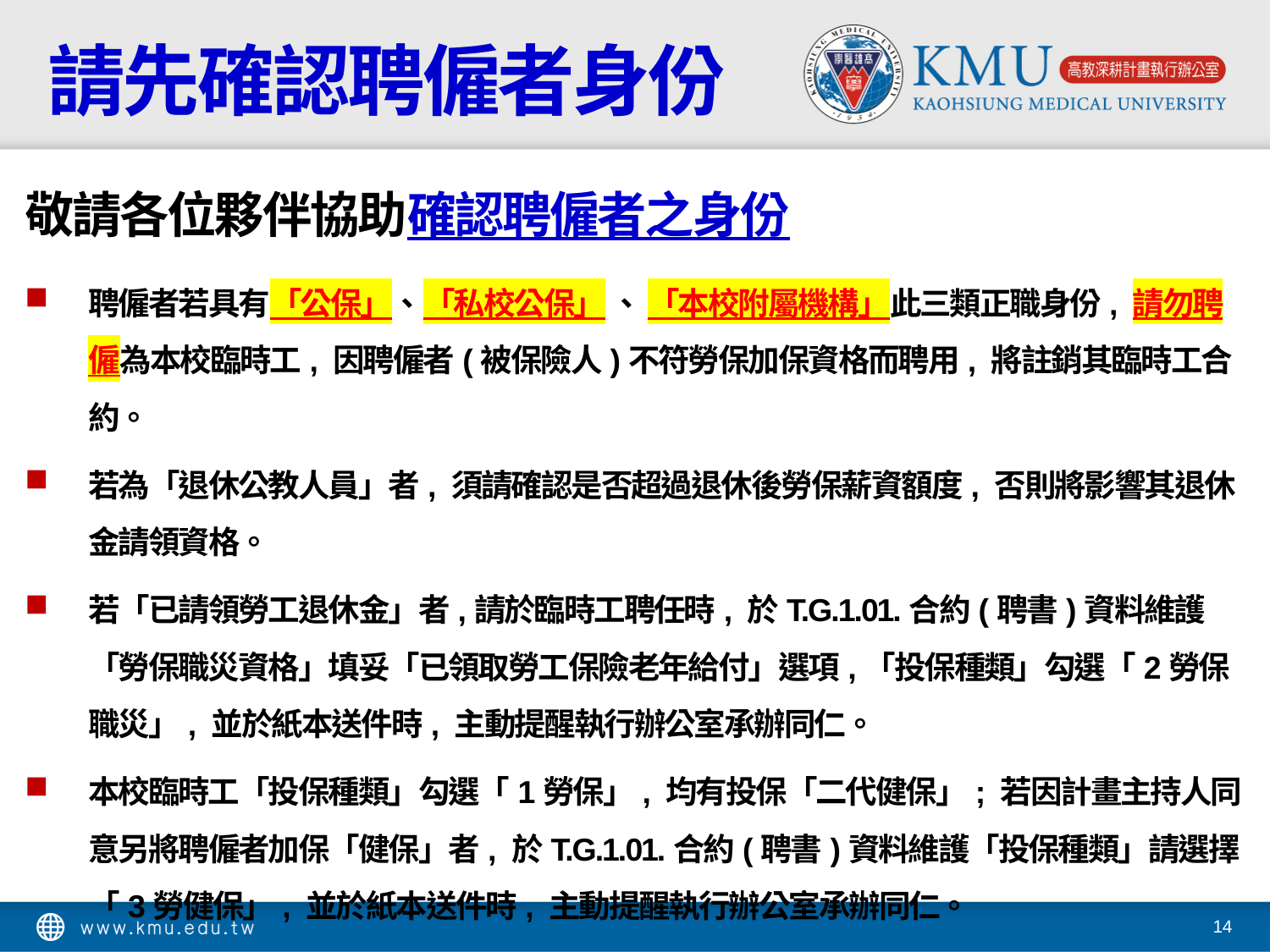

# 請先確認聘僱者身份
敬請各位夥伴協助確認聘僱者之身份
聘僱者若具有「公保」、「私校公保」 、 「本校附屬機構」此三類正職身份, 請勿聘僱為本校臨時工, 因聘僱者(被保險人)不符勞保加保資格而聘用, 將註銷其臨時工合約。
若為「退休公教人員」者, 須請確認是否超過退休後勞保薪資額度, 否則將影響其退休金請領資格。
若「已請領勞工退休金」者,請於臨時工聘任時, 於T.G.1.01.合約(聘書)資料維護「勞保職災資格」填妥「已領取勞工保險老年給付」選項,「投保種類」勾選「2勞保職災」, 並於紙本送件時, 主動提醒執行辦公室承辦同仁。
本校臨時工「投保種類」勾選「1勞保」, 均有投保「二代健保」; 若因計畫主持人同意另將聘僱者加保「健保」者, 於T.G.1.01.合約(聘書)資料維護「投保種類」請選擇「3勞健保」, 並於紙本送件時, 主動提醒執行辦公室承辦同仁。
14